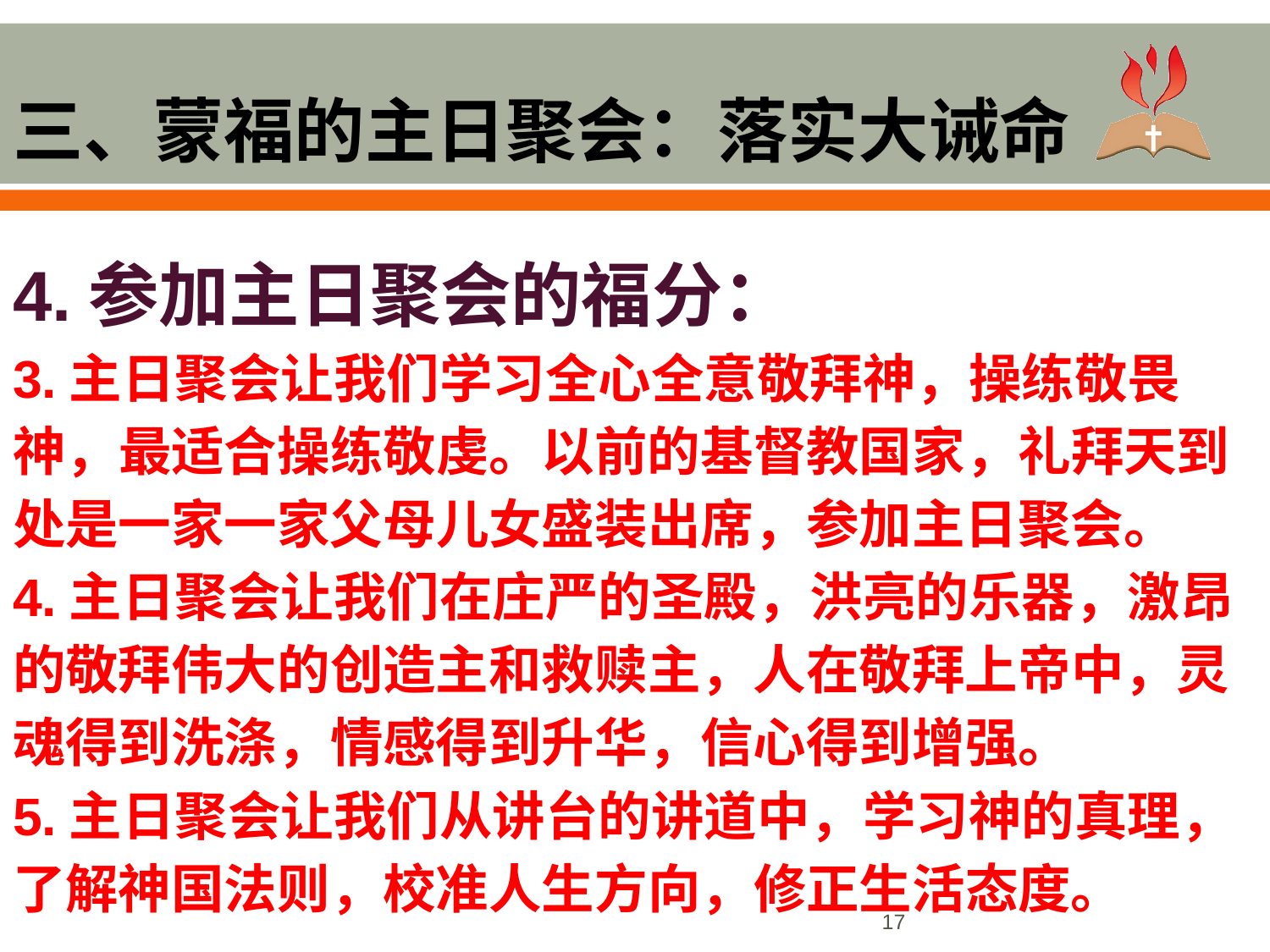

#
三、蒙福的主日聚会：落实大诫命

4.参加主日聚会的福分：
3.主日聚会让我们学习全心全意敬拜神，操练敬畏神，最适合操练敬虔。以前的基督教国家，礼拜天到处是一家一家父母儿女盛装出席，参加主日聚会。
4.主日聚会让我们在庄严的圣殿，洪亮的乐器，激昂的敬拜伟大的创造主和救赎主，人在敬拜上帝中，灵魂得到洗涤，情感得到升华，信心得到增强。
5.主日聚会让我们从讲台的讲道中，学习神的真理，了解神国法则，校准人生方向，修正生活态度。

17